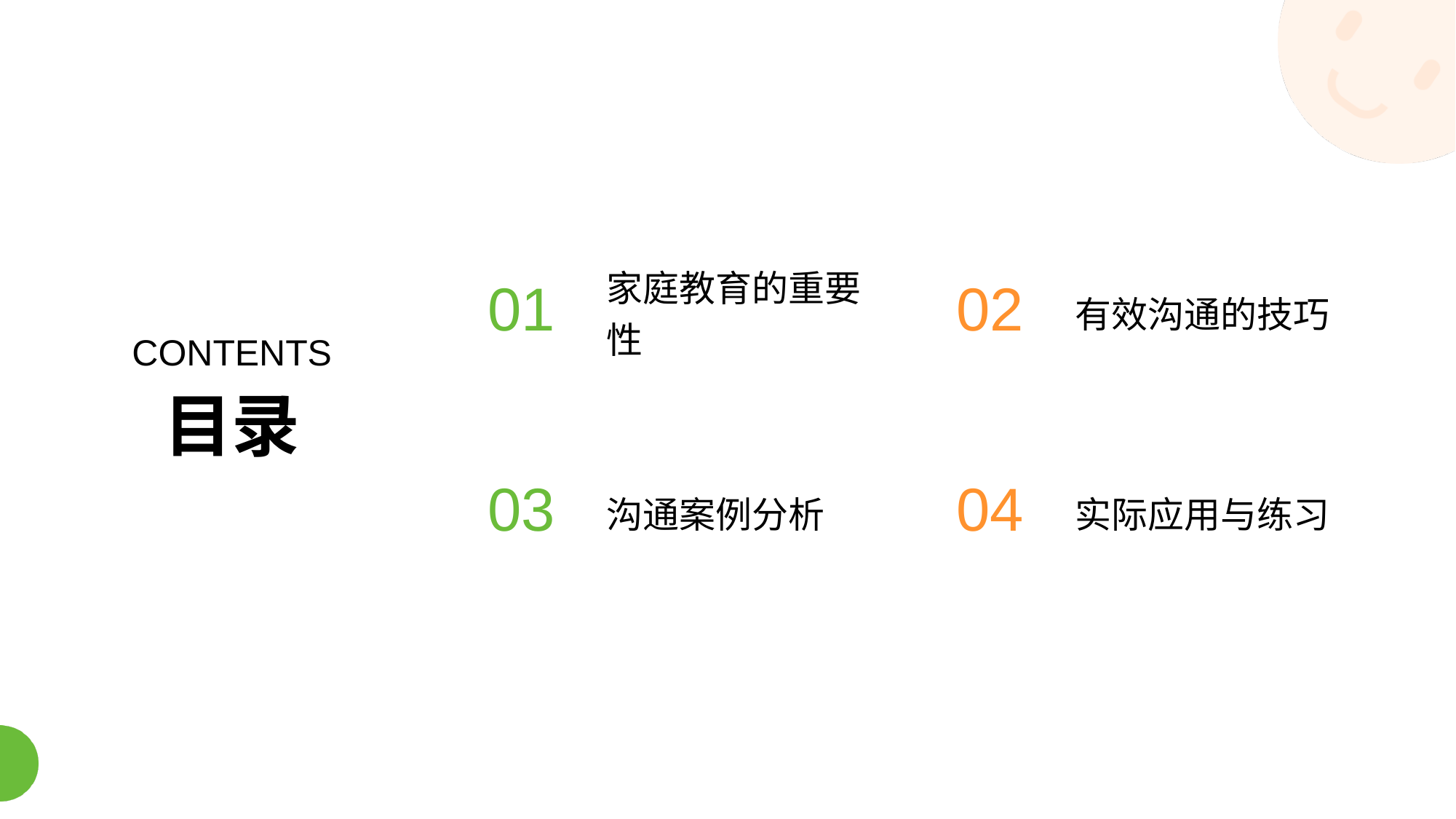

家庭教育的重要性
有效沟通的技巧

01
02
CONTENTS
目录
沟通案例分析
实际应用与练习

03
04